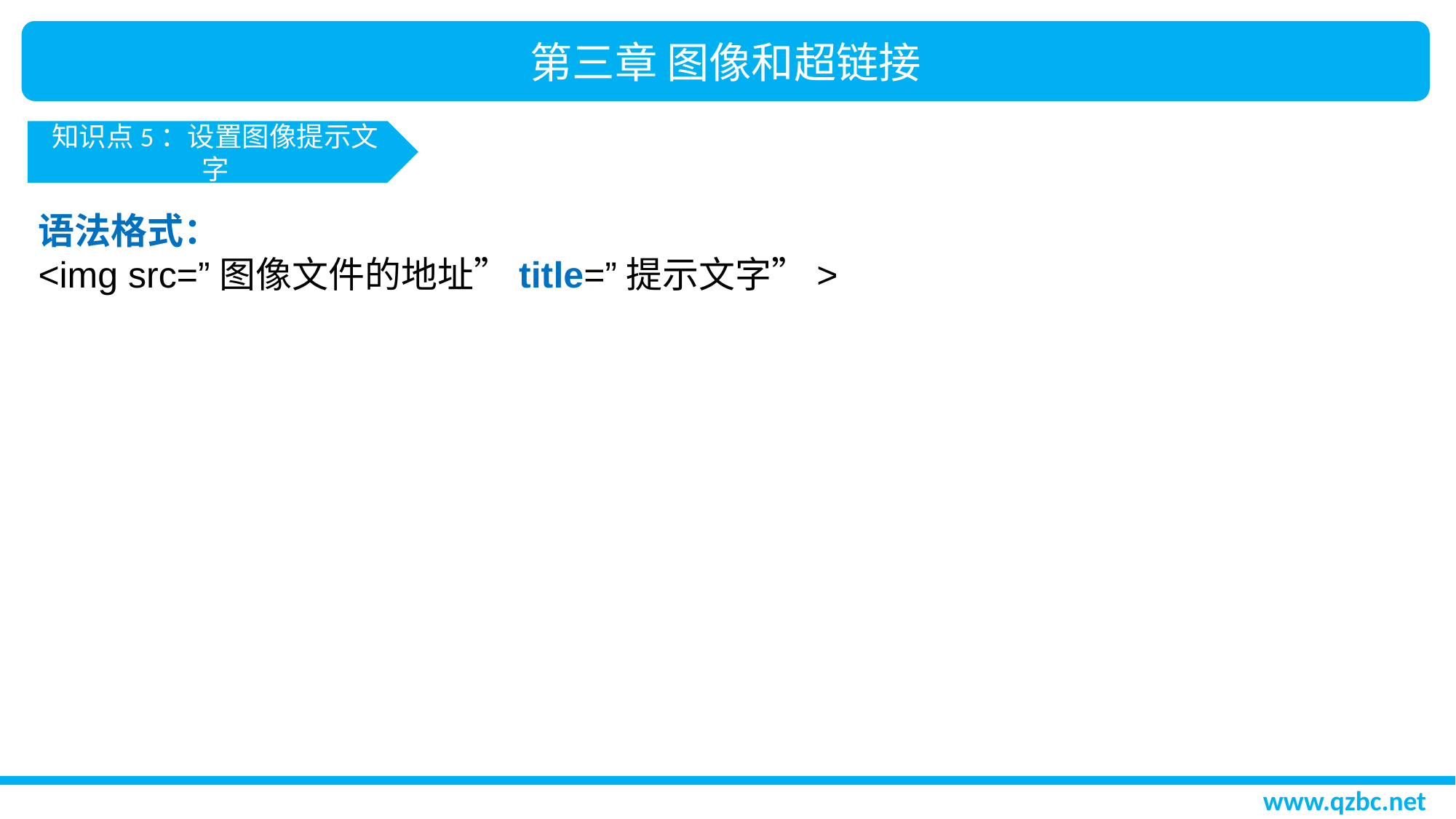

第三章 图像和超链接
知识点5：设置图像提示文字
语法格式：
<img src=”图像文件的地址”title=”提示文字”>

www.qzbc.net